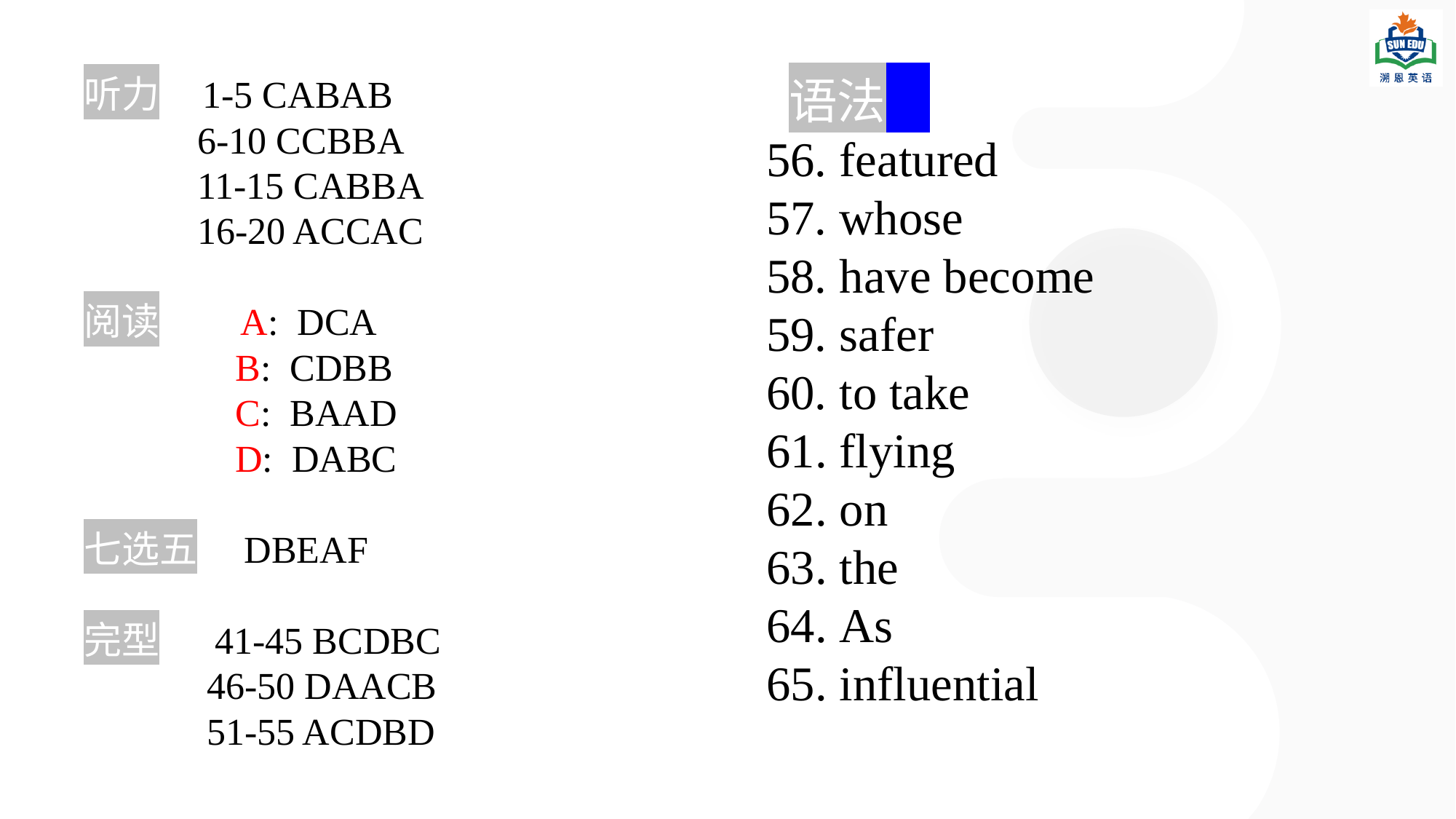

听力    1-5 CABAB
            6-10 CCBBA
            11-15 CABBA
            16-20 ACCAC

阅读：    A:  DCA
                B:  CDBB
                C:  BAAD
                D:  DABC

七选五：DBEAF

完型： 41-45 BCDBC
             46-50 DAACB
             51-55 ACDBD
 语法
 featured
 whose
 have become
 safer
 to take
61. flying
62. on
63. the
64. As
65. influential